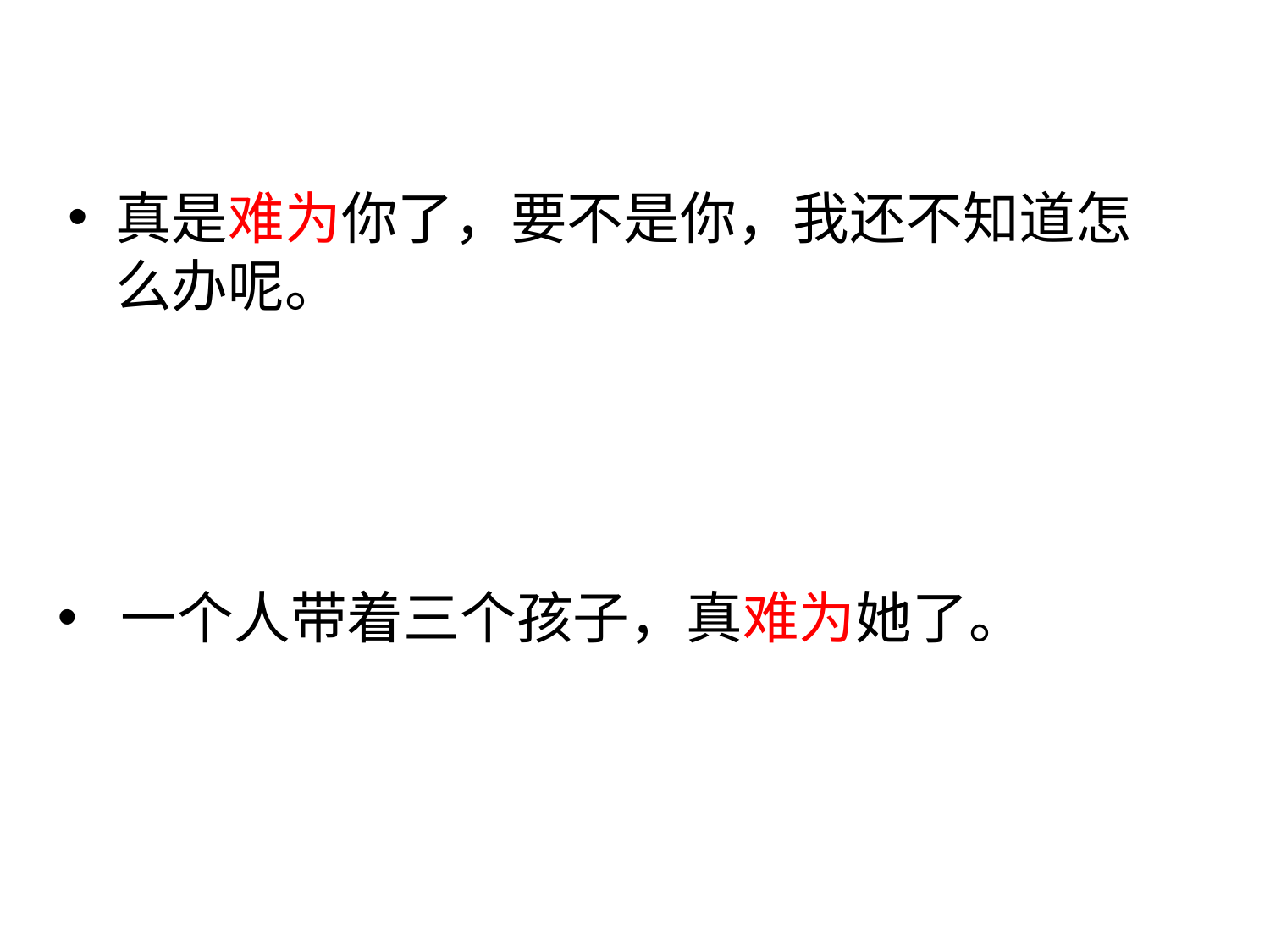

真是难为你了，要不是你，我还不知道怎么办呢。

一个人带着三个孩子，真难为她了。